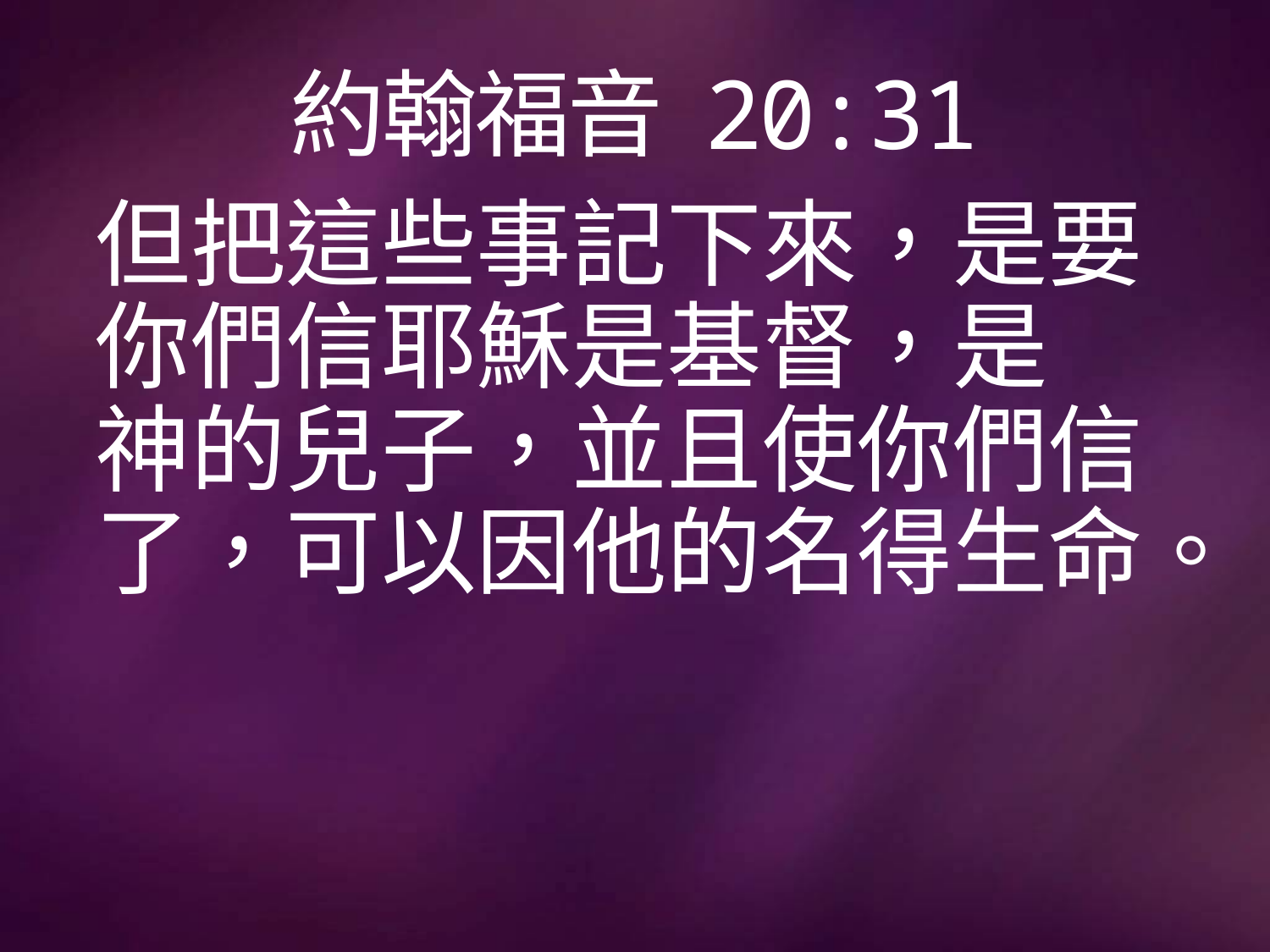

# 約翰福音 20:31
但把這些事記下來，是要你們信耶穌是基督，是　神的兒子，並且使你們信了，可以因他的名得生命。